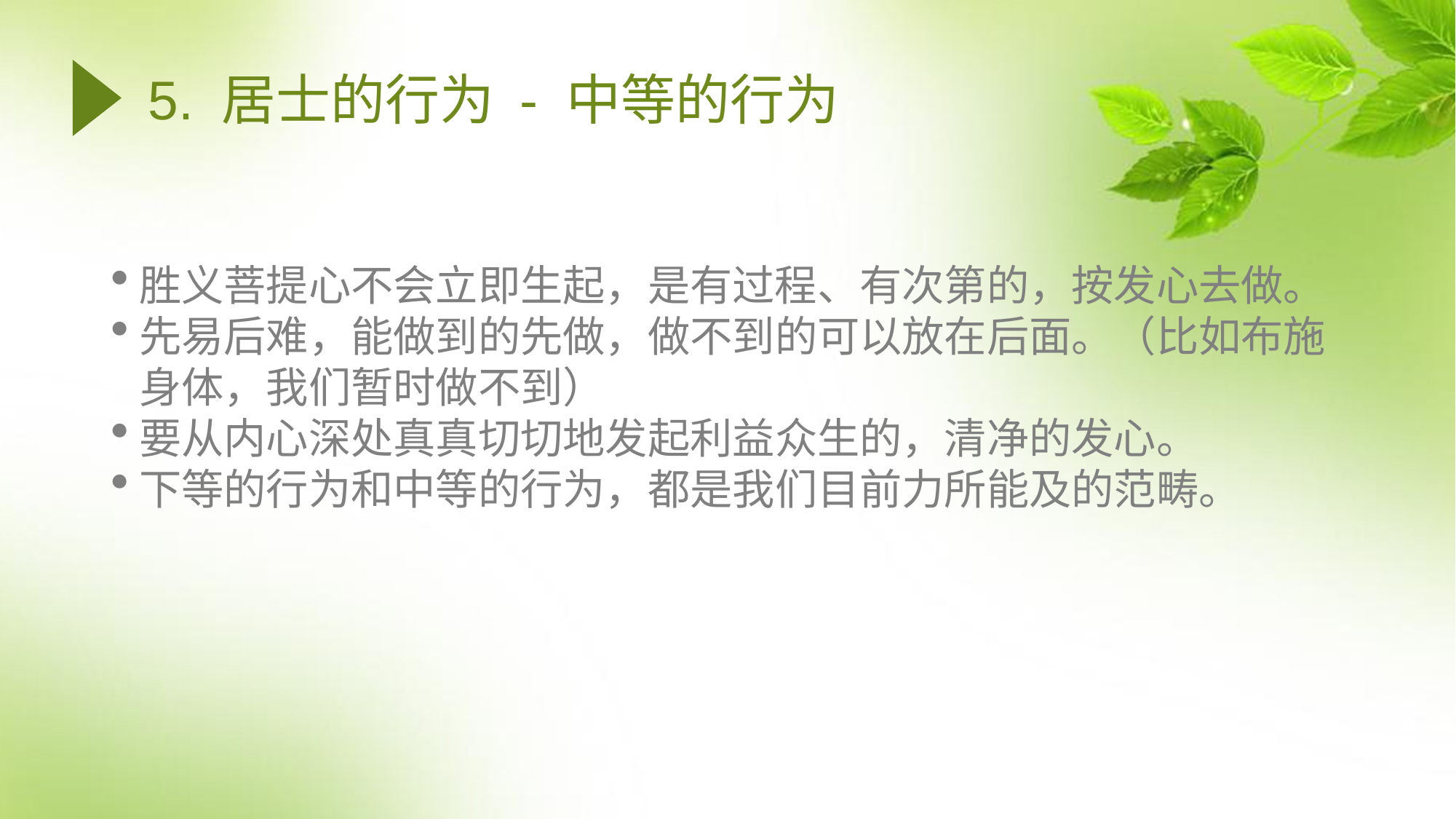

# 5. 居士的行为 - 中等的行为
胜义菩提心不会立即生起，是有过程、有次第的，按发心去做。
先易后难，能做到的先做，做不到的可以放在后面。（比如布施身体，我们暂时做不到）
要从内心深处真真切切地发起利益众生的，清净的发心。
下等的行为和中等的行为，都是我们目前力所能及的范畴。